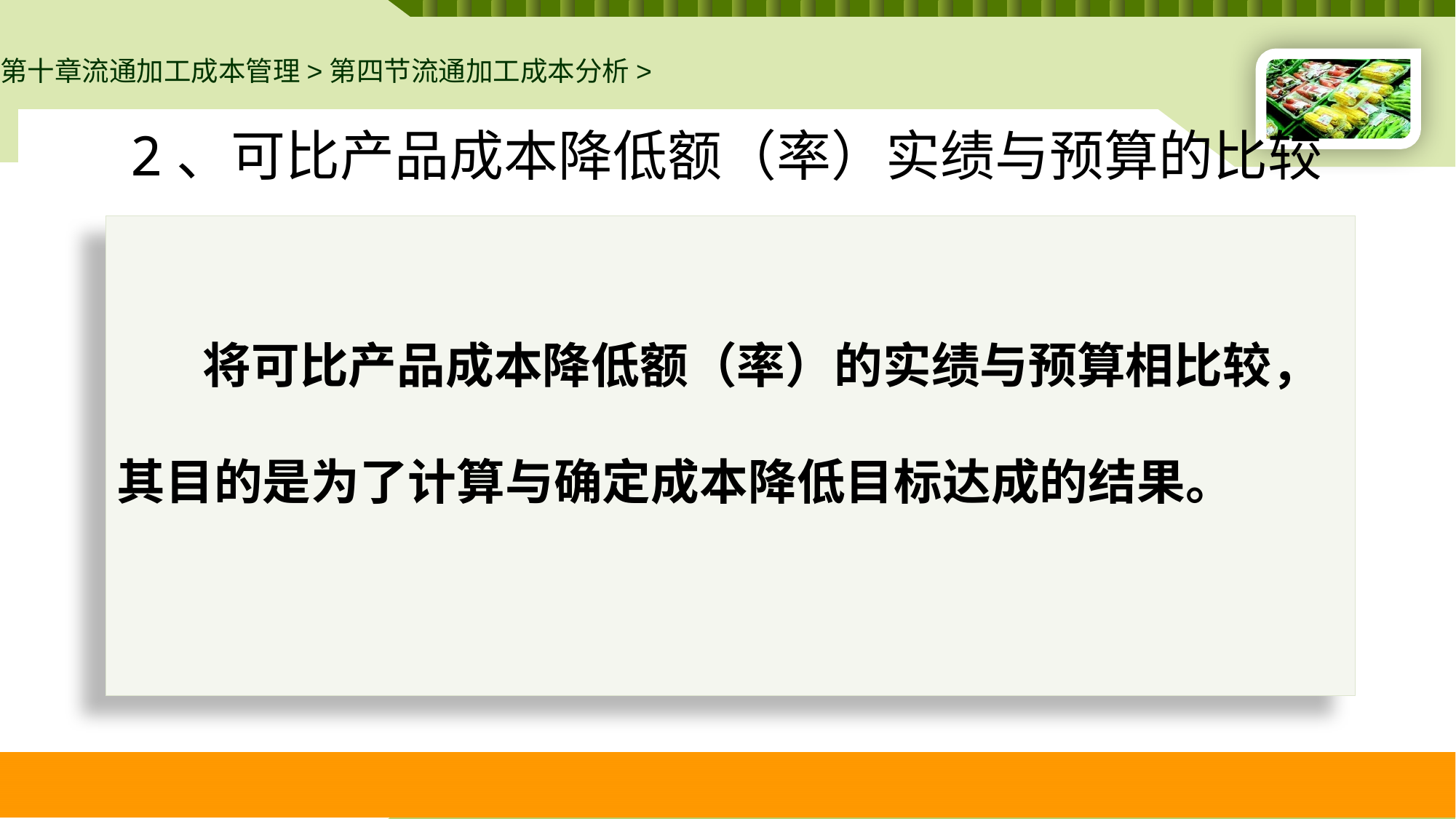

第十章流通加工成本管理>第四节流通加工成本分析>
# 2、可比产品成本降低额（率）实绩与预算的比较
将可比产品成本降低额（率）的实绩与预算相比较，其目的是为了计算与确定成本降低目标达成的结果。